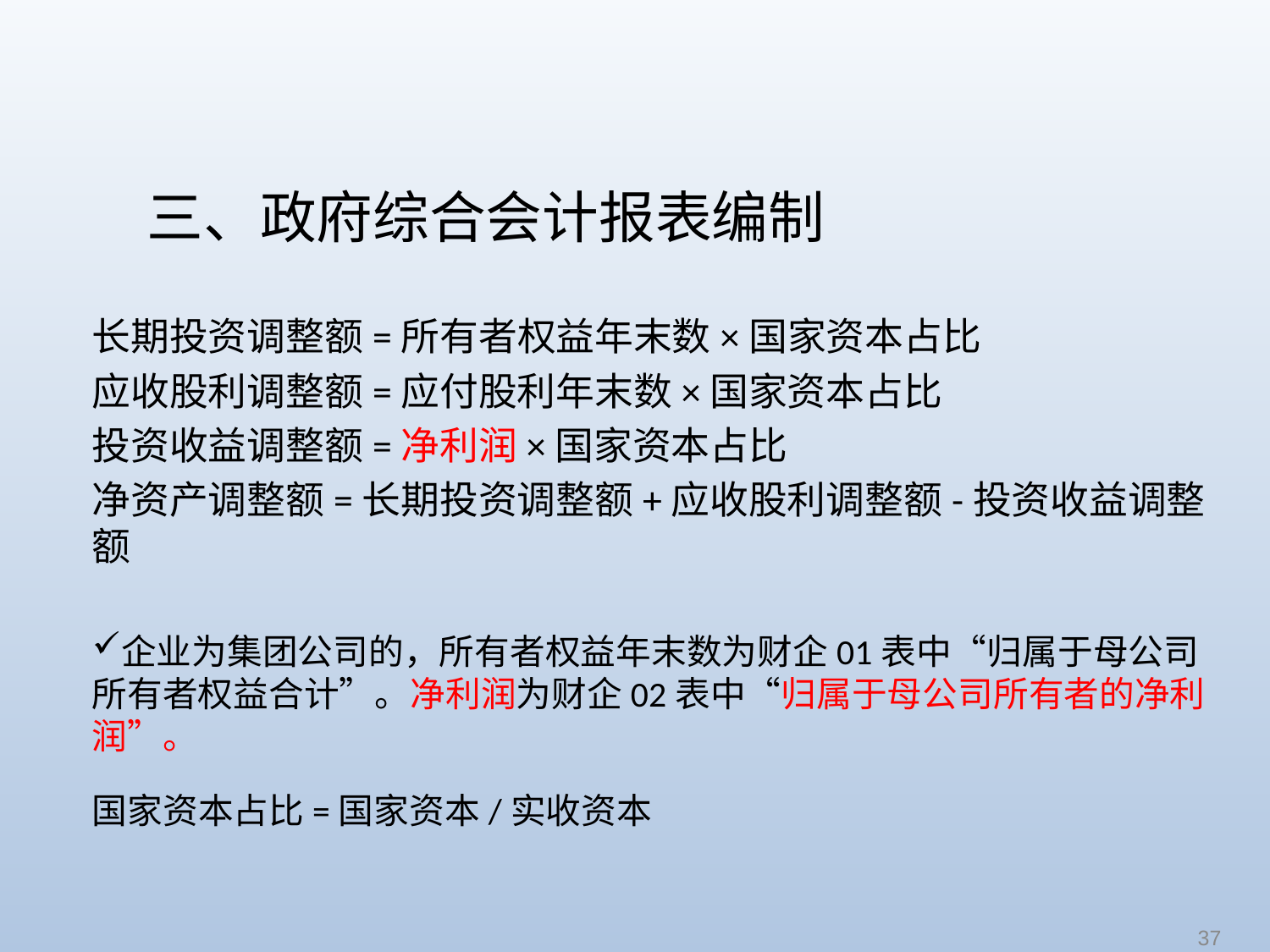

# 三、政府综合会计报表编制
长期投资调整额=所有者权益年末数×国家资本占比
应收股利调整额=应付股利年末数×国家资本占比
投资收益调整额=净利润×国家资本占比
净资产调整额=长期投资调整额+应收股利调整额-投资收益调整额

企业为集团公司的，所有者权益年末数为财企01表中“归属于母公司所有者权益合计”。净利润为财企02表中“归属于母公司所有者的净利润”。

国家资本占比=国家资本/实收资本

37